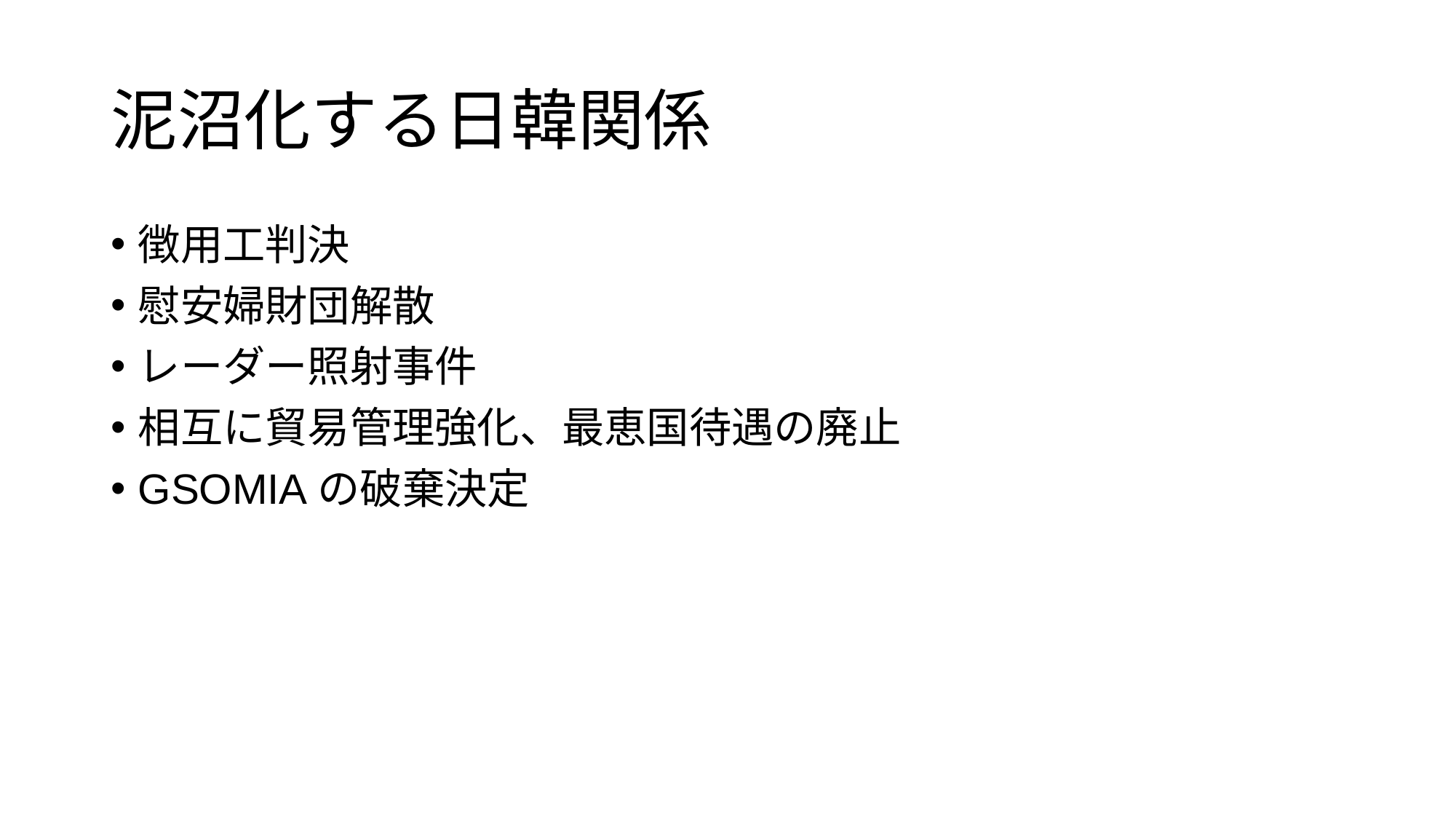

# 泥沼化する日韓関係
徴用工判決
慰安婦財団解散
レーダー照射事件
相互に貿易管理強化、最恵国待遇の廃止
GSOMIAの破棄決定